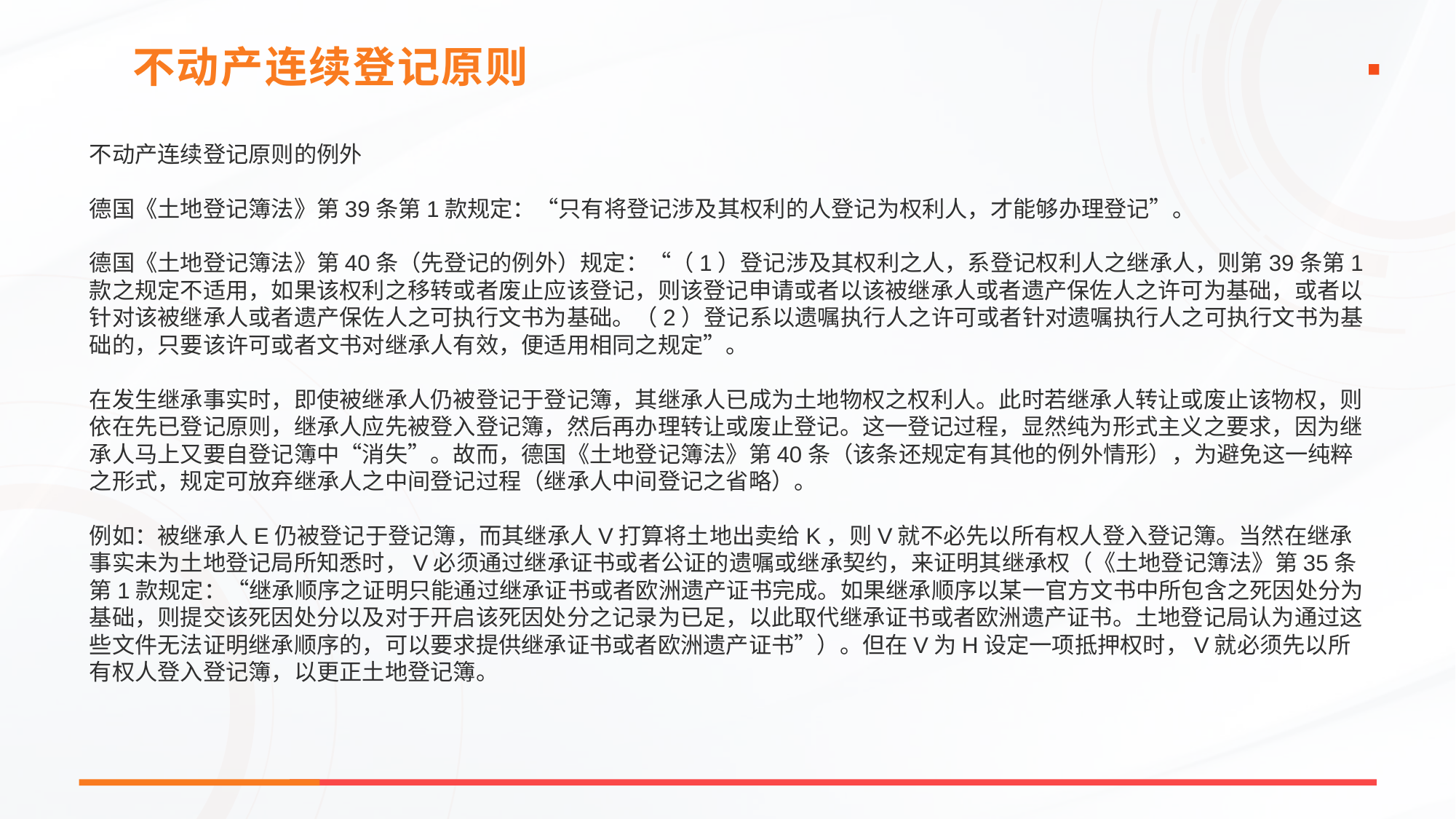

不动产连续登记原则
不动产连续登记原则的例外

德国《土地登记簿法》第39条第1款规定：“只有将登记涉及其权利的人登记为权利人，才能够办理登记”。

德国《土地登记簿法》第40条（先登记的例外）规定：“（1）登记涉及其权利之人，系登记权利人之继承人，则第39条第1款之规定不适用，如果该权利之移转或者废止应该登记，则该登记申请或者以该被继承人或者遗产保佐人之许可为基础，或者以针对该被继承人或者遗产保佐人之可执行文书为基础。（2）登记系以遗嘱执行人之许可或者针对遗嘱执行人之可执行文书为基础的，只要该许可或者文书对继承人有效，便适用相同之规定”。

在发生继承事实时，即使被继承人仍被登记于登记簿，其继承人已成为土地物权之权利人。此时若继承人转让或废止该物权，则依在先已登记原则，继承人应先被登入登记簿，然后再办理转让或废止登记。这一登记过程，显然纯为形式主义之要求，因为继承人马上又要自登记簿中“消失”。故而，德国《土地登记簿法》第40条（该条还规定有其他的例外情形），为避免这一纯粹之形式，规定可放弃继承人之中间登记过程（继承人中间登记之省略）。

例如：被继承人E仍被登记于登记簿，而其继承人V打算将土地出卖给K，则V就不必先以所有权人登入登记簿。当然在继承事实未为土地登记局所知悉时，V必须通过继承证书或者公证的遗嘱或继承契约，来证明其继承权（《土地登记簿法》第35条第1款规定：“继承顺序之证明只能通过继承证书或者欧洲遗产证书完成。如果继承顺序以某一官方文书中所包含之死因处分为基础，则提交该死因处分以及对于开启该死因处分之记录为已足，以此取代继承证书或者欧洲遗产证书。土地登记局认为通过这些文件无法证明继承顺序的，可以要求提供继承证书或者欧洲遗产证书”）。但在V为H设定一项抵押权时，V就必须先以所有权人登入登记簿，以更正土地登记簿。